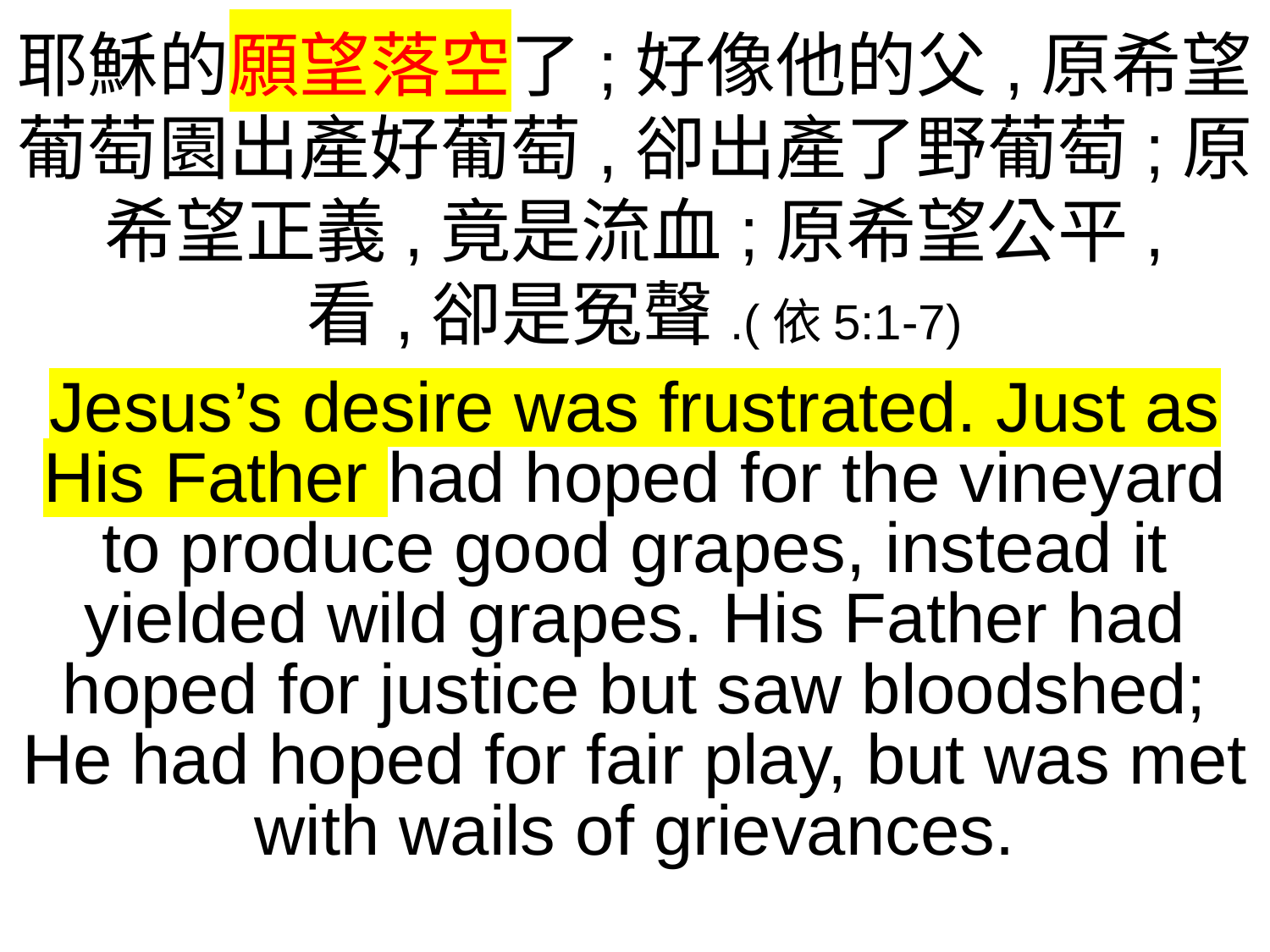

耶穌的願望落空了;好像他的父,原希望葡萄園出產好葡萄,卻出產了野葡萄;原希望正義,竟是流血;原希望公平,
看,卻是冤聲.(依5:1-7)
Jesus’s desire was frustrated. Just as His Father had hoped for the vineyard to produce good grapes, instead it yielded wild grapes. His Father had hoped for justice but saw bloodshed; He had hoped for fair play, but was met with wails of grievances.